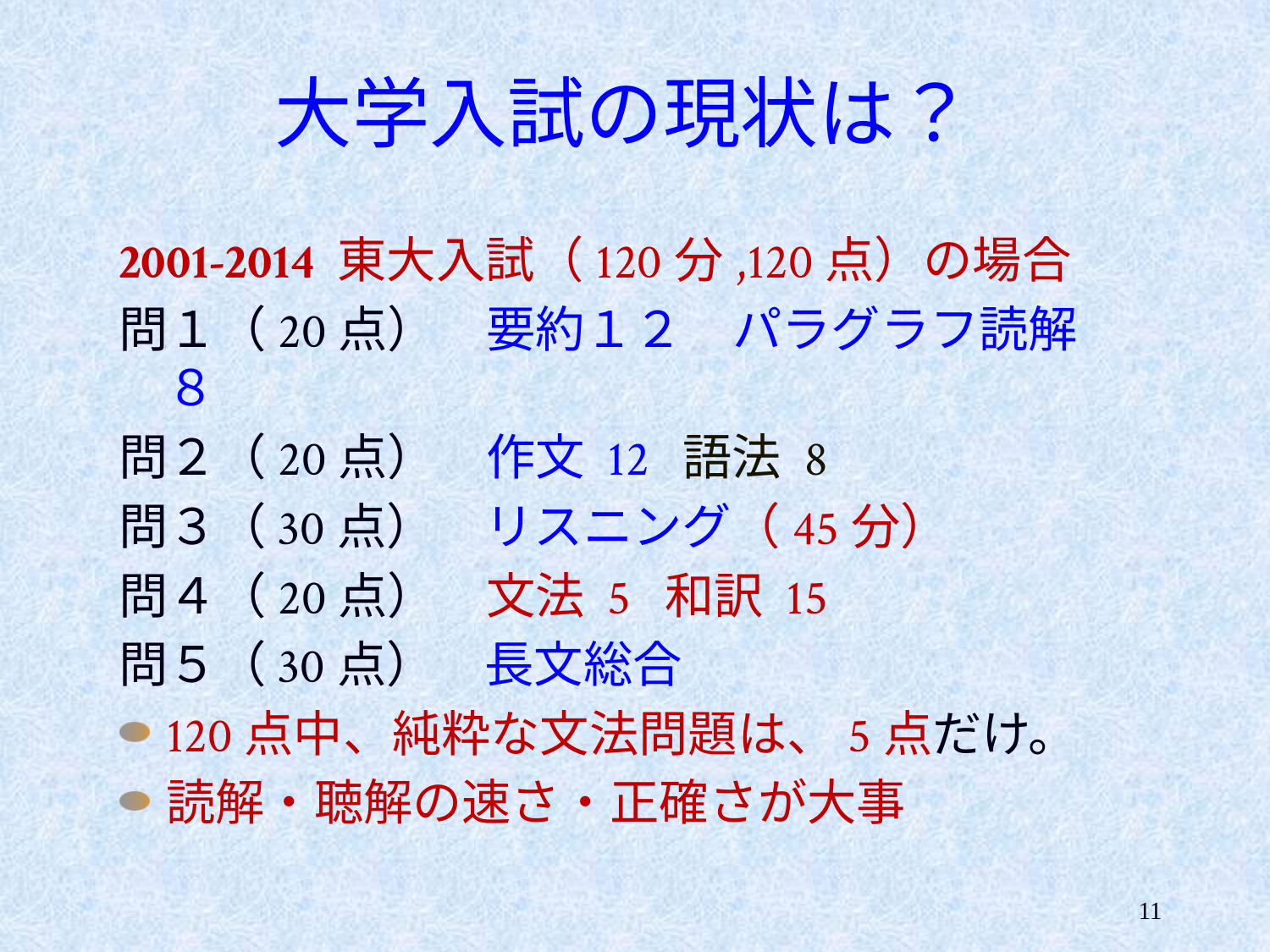

大学入試の現状は？
2001-2014 東大入試（120分,120点）の場合
問１（20点）　要約１２　パラグラフ読解　８
問２（20点）　作文 12  語法 8
問３（30点）　リスニング（45分）
問４（20点）　文法 5  和訳 15
問５（30点）　長文総合
120点中、純粋な文法問題は、5点だけ。
読解・聴解の速さ・正確さが大事
11